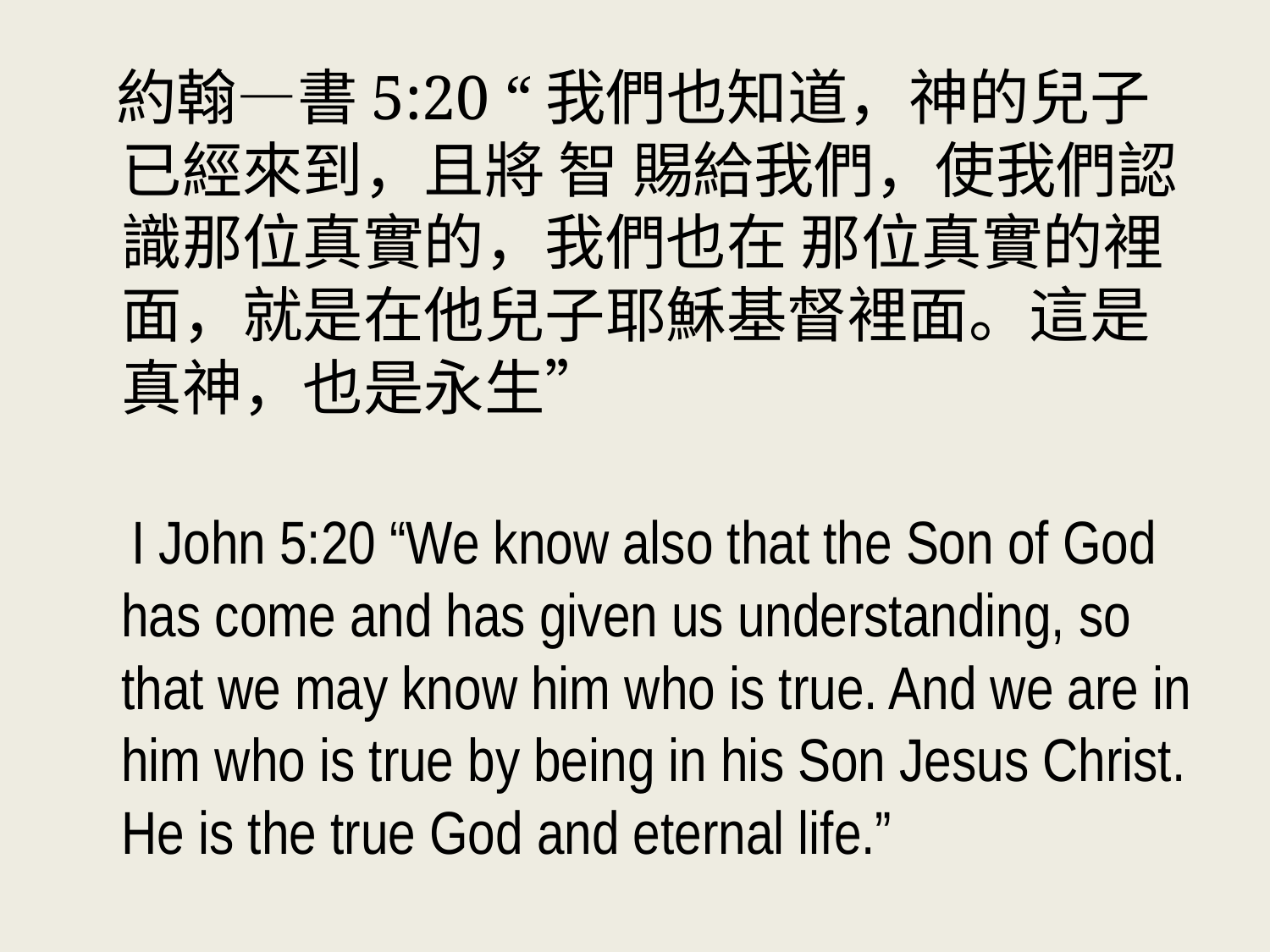

約翰—書5:20 “我們也知道，神的兒子已經來到，且將 智 賜給我們，使我們認識那位真實的，我們也在 那位真實的裡面，就是在他兒子耶穌基督裡面。這是真神，也是永生”

    I John 5:20 “We know also that the Son of God has come and has given us understanding, so that we may know him who is true. And we are in him who is true by being in his Son Jesus Christ. He is the true God and eternal life.”